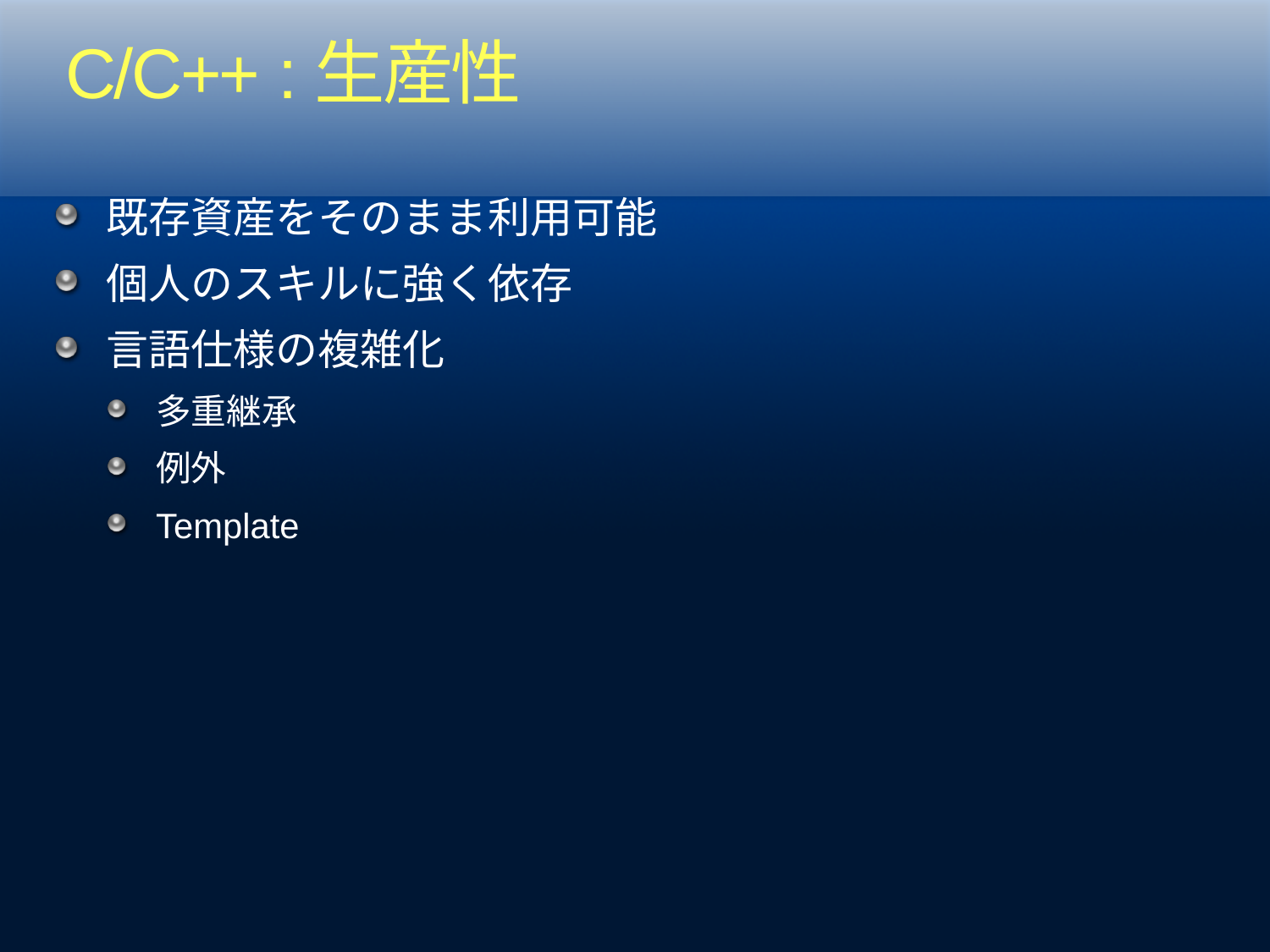

# C/C++ :生産性
既存資産をそのまま利用可能
個人のスキルに強く依存
言語仕様の複雑化
多重継承
例外
Template